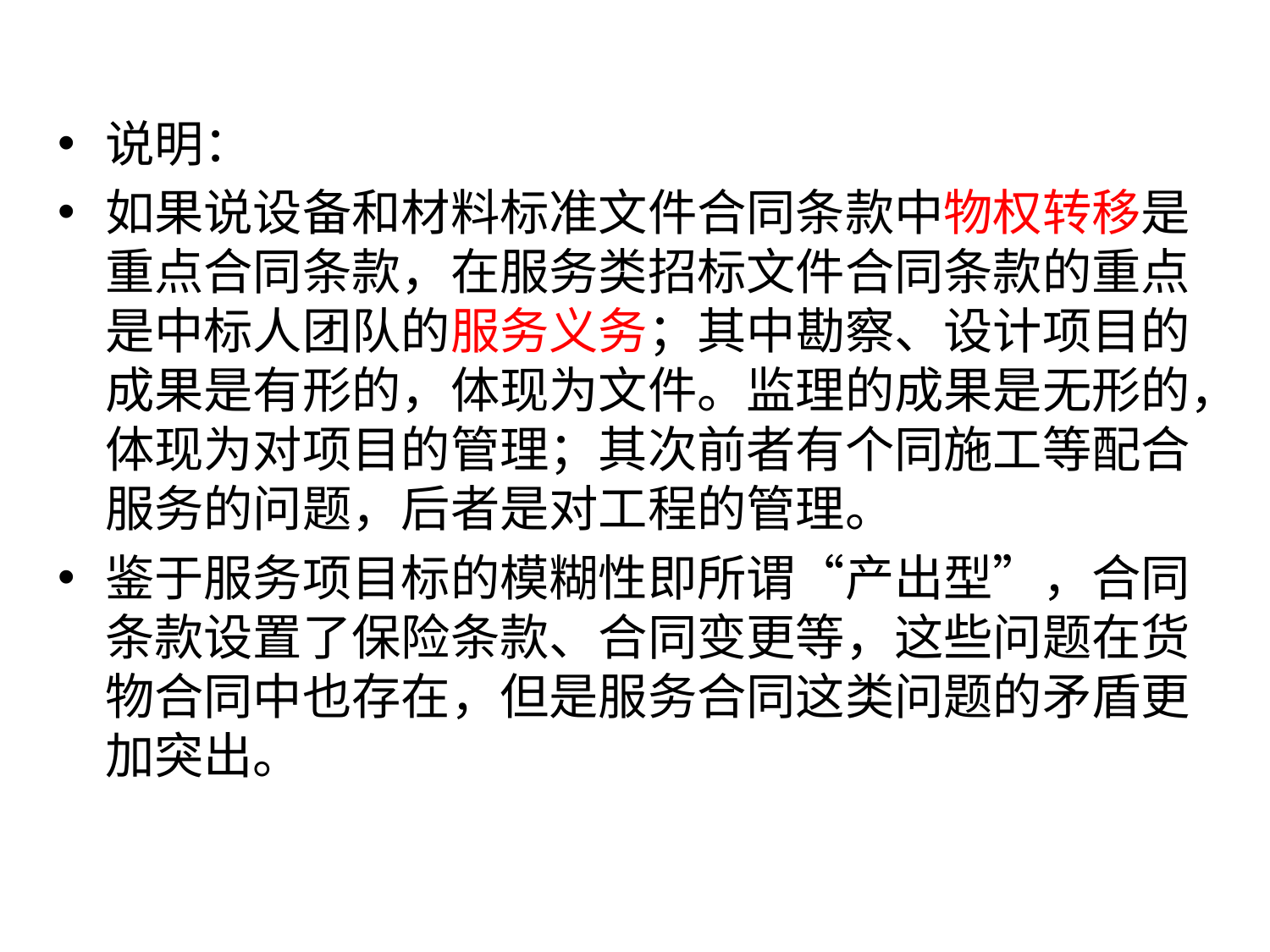

说明：
如果说设备和材料标准文件合同条款中物权转移是重点合同条款，在服务类招标文件合同条款的重点是中标人团队的服务义务；其中勘察、设计项目的成果是有形的，体现为文件。监理的成果是无形的，体现为对项目的管理；其次前者有个同施工等配合服务的问题，后者是对工程的管理。
鉴于服务项目标的模糊性即所谓“产出型”，合同条款设置了保险条款、合同变更等，这些问题在货物合同中也存在，但是服务合同这类问题的矛盾更加突出。